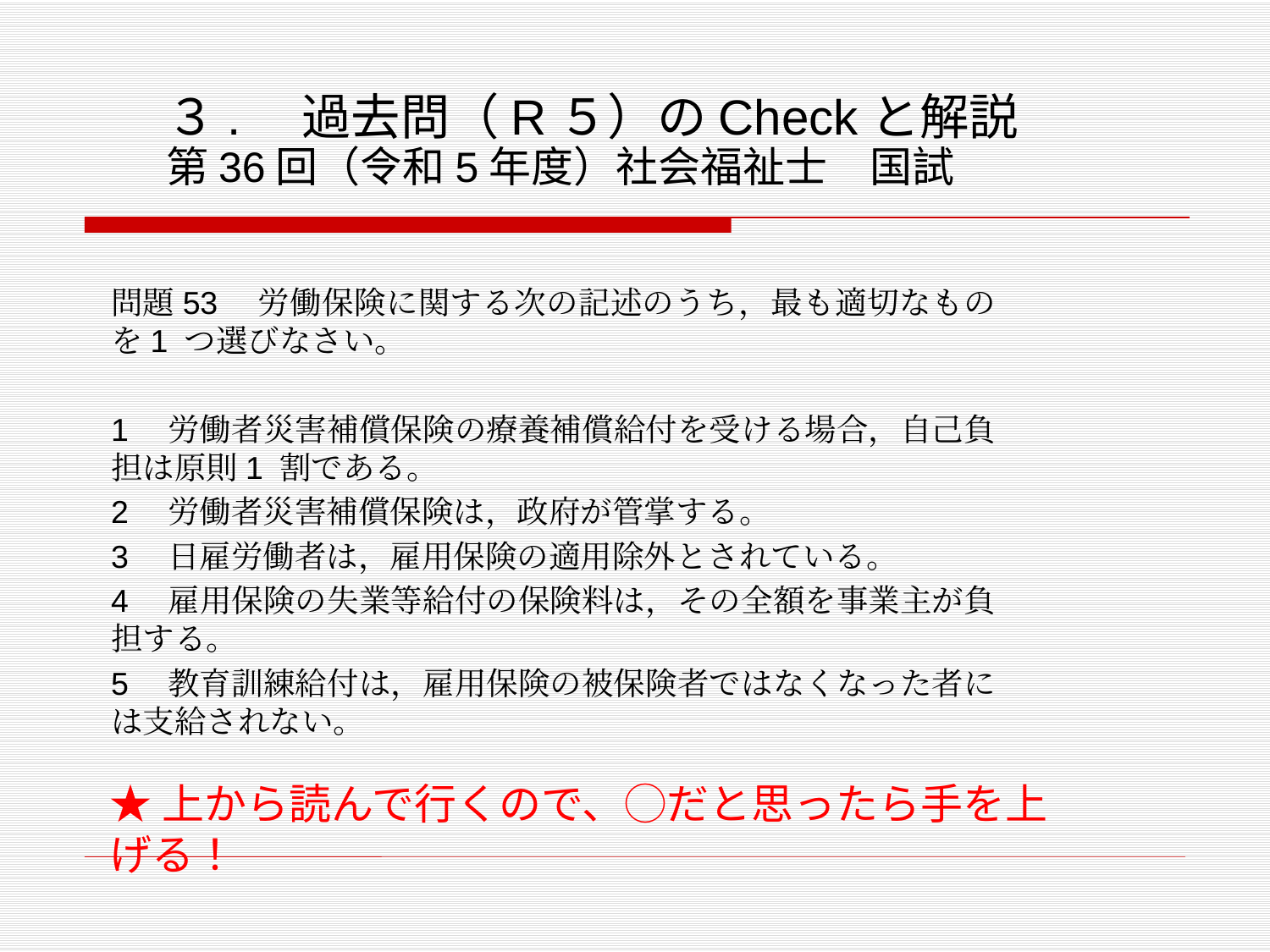

# ３.　過去問（R５）のCheckと解説 第36回（令和5年度）社会福祉士　国試
問題53　労働保険に関する次の記述のうち，最も適切なものを1 つ選びなさい。

1　労働者災害補償保険の療養補償給付を受ける場合，自己負担は原則1 割である。
2　労働者災害補償保険は，政府が管掌する。
3　日雇労働者は，雇用保険の適用除外とされている。
4　雇用保険の失業等給付の保険料は，その全額を事業主が負担する。
5　教育訓練給付は，雇用保険の被保険者ではなくなった者には支給されない。

★上から読んで行くので、◯だと思ったら手を上げる！